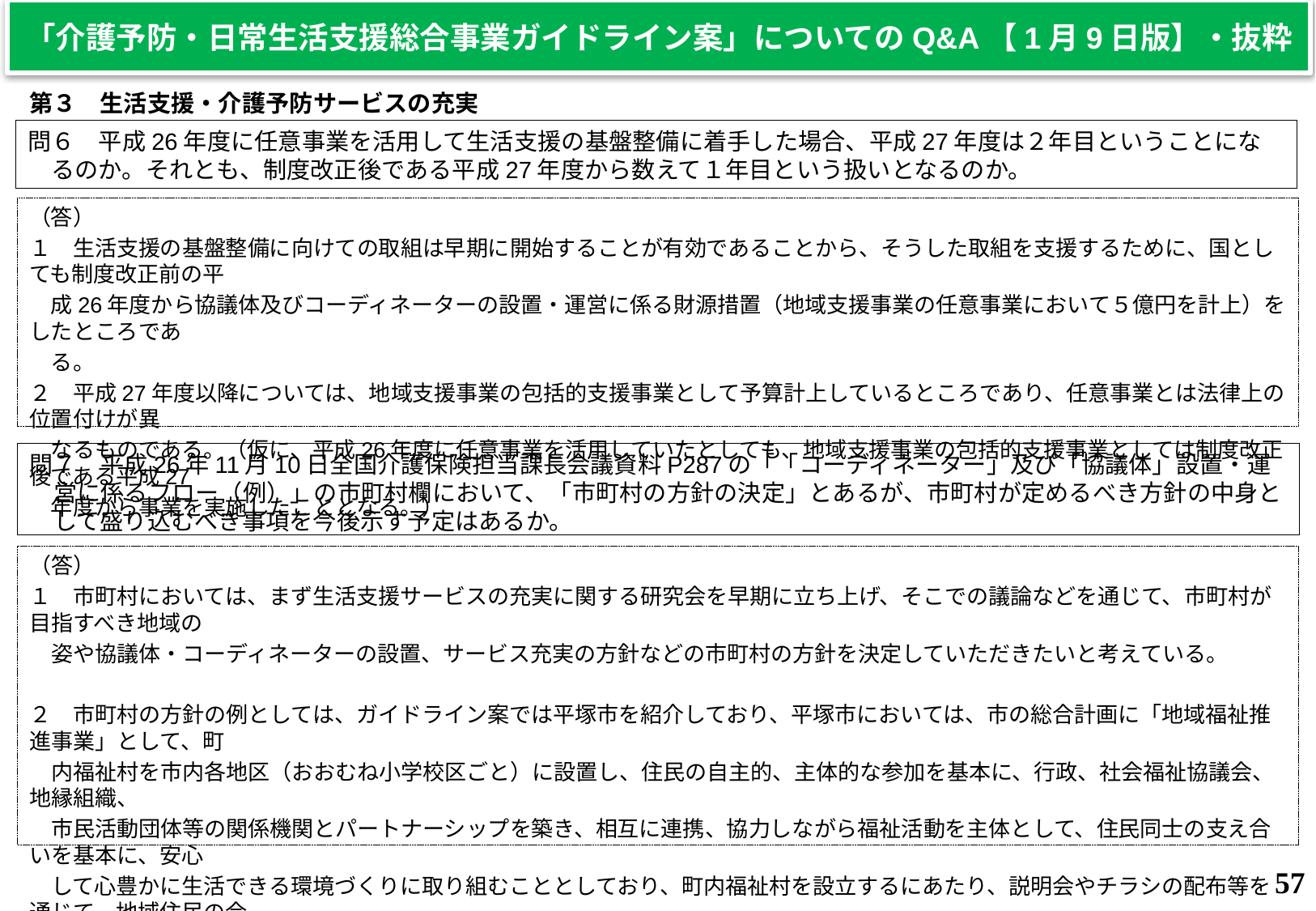

「介護予防・日常生活支援総合事業ガイドライン案」についてのQ&A【1月9日版】・抜粋
第３　生活支援・介護予防サービスの充実
問６　平成26年度に任意事業を活用して生活支援の基盤整備に着手した場合、平成27年度は２年目ということになるのか。それとも、制度改正後である平成27年度から数えて１年目という扱いとなるのか。
（答）
１　生活支援の基盤整備に向けての取組は早期に開始することが有効であることから、そうした取組を支援するために、国としても制度改正前の平
　成26年度から協議体及びコーディネーターの設置・運営に係る財源措置（地域支援事業の任意事業において５億円を計上）をしたところであ
　る。
２　平成27年度以降については、地域支援事業の包括的支援事業として予算計上しているところであり、任意事業とは法律上の位置付けが異
　なるものである。（仮に、平成26年度に任意事業を活用していたとしても、地域支援事業の包括的支援事業としては制度改正後である平成27
　年度から事業を実施したこととなる。）

問７　平成26年11月10日全国介護保険担当課長会議資料P287の「「コーディネーター」及び「協議体」設置・運営に係るフロー（例）」の市町村欄において、「市町村の方針の決定」とあるが、市町村が定めるべき方針の中身として盛り込むべき事項を今後示す予定はあるか。
（答）
１　市町村においては、まず生活支援サービスの充実に関する研究会を早期に立ち上げ、そこでの議論などを通じて、市町村が目指すべき地域の
　姿や協議体・コーディネーターの設置、サービス充実の方針などの市町村の方針を決定していただきたいと考えている。

２　市町村の方針の例としては、ガイドライン案では平塚市を紹介しており、平塚市においては、市の総合計画に「地域福祉推進事業」として、町
　内福祉村を市内各地区（おおむね小学校区ごと）に設置し、住民の自主的、主体的な参加を基本に、行政、社会福祉協議会、地縁組織、
　市民活動団体等の関係機関とパートナーシップを築き、相互に連携、協力しながら福祉活動を主体として、住民同士の支え合いを基本に、安心
　して心豊かに生活できる環境づくりに取り組むこととしており、町内福祉村を設立するにあたり、説明会やチラシの配布等を通じて、地域住民の合
　意形成を図っている。

57